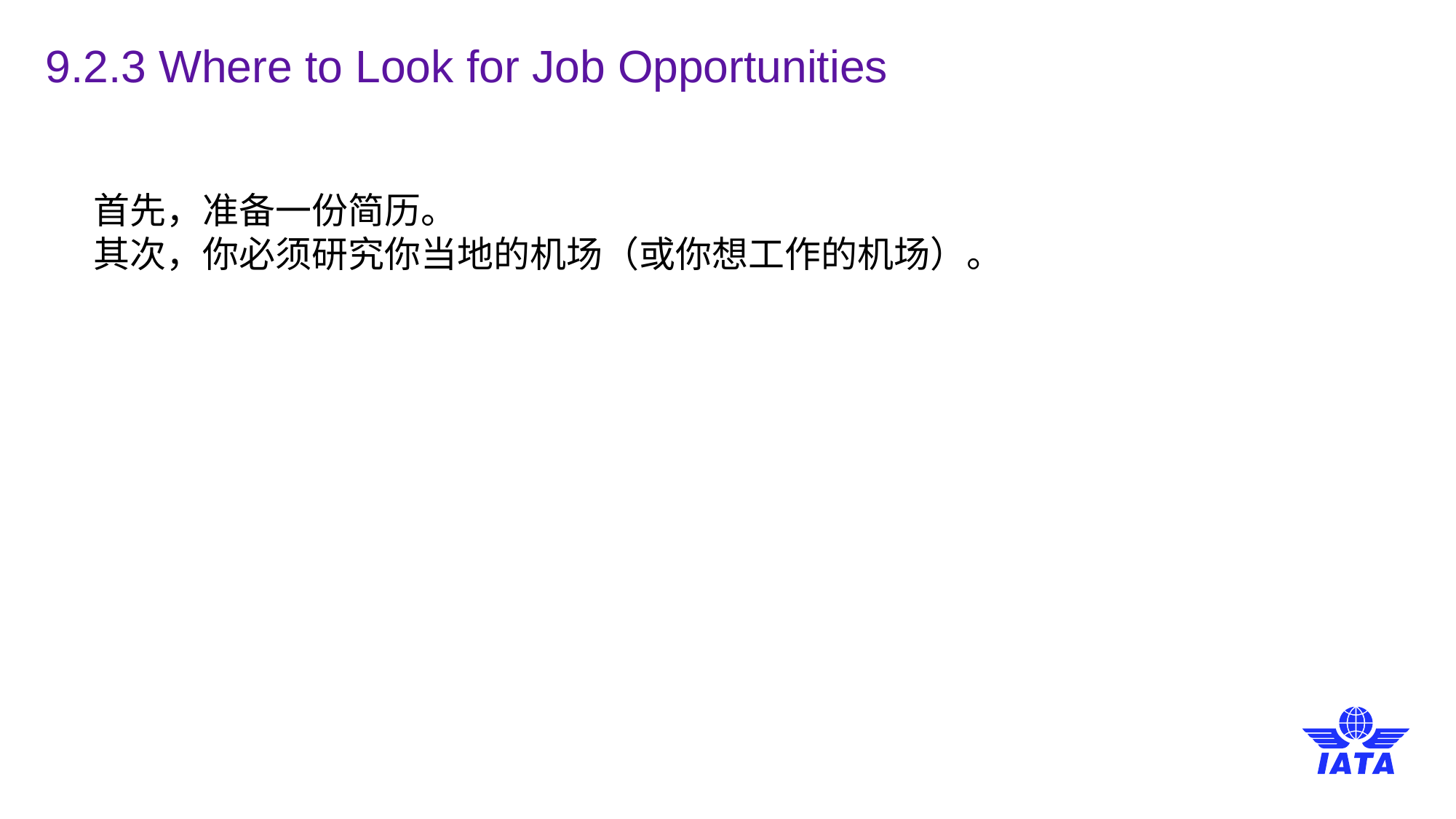

# 9.2.3 Where to Look for Job Opportunities
首先，准备一份简历。
其次，你必须研究你当地的机场（或你想工作的机场）。
20